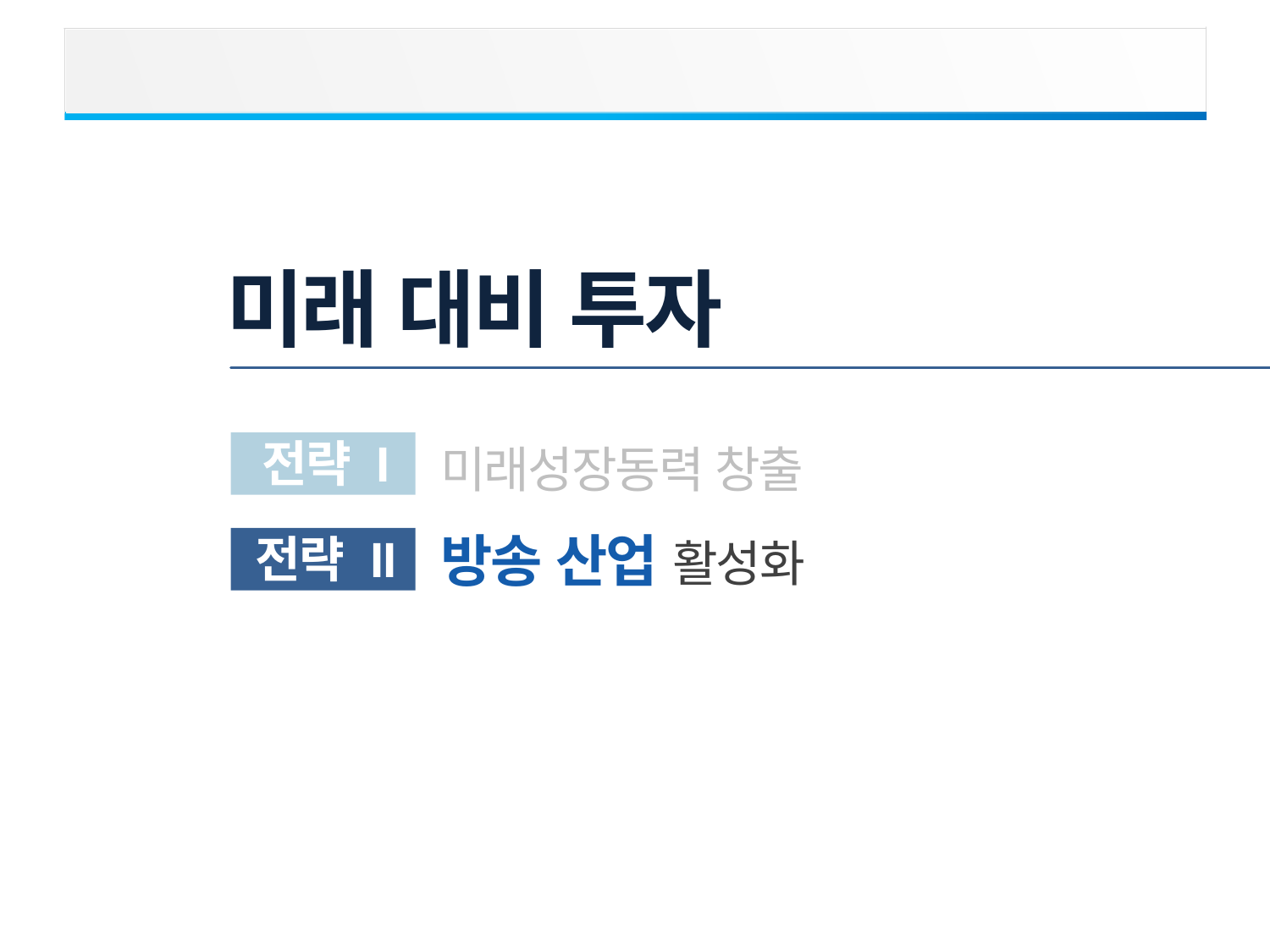

미래 대비 투자

전략 I
미래성장동력 창출

방송 산업 활성화
전략 II